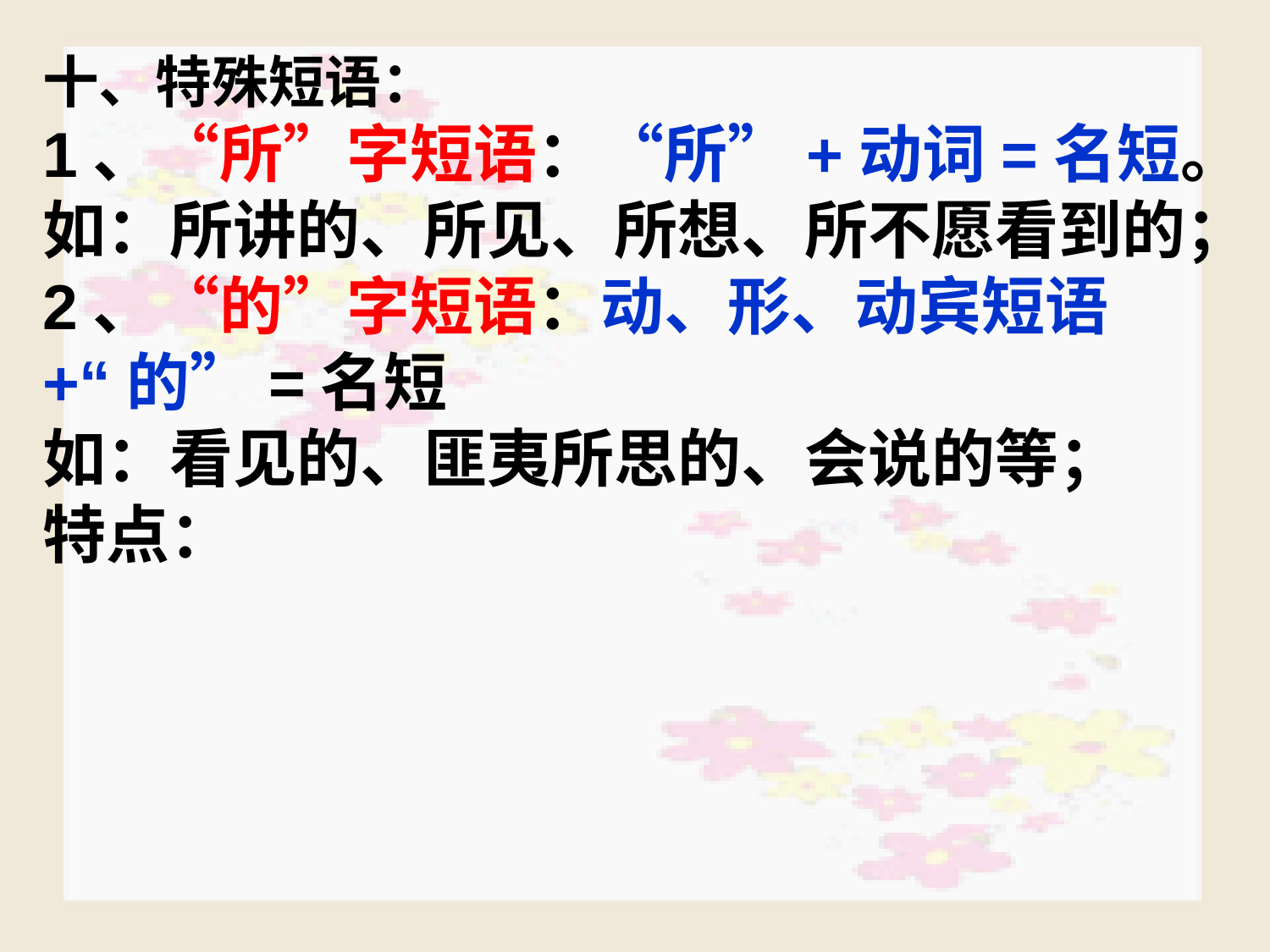

十、特殊短语：
1、“所”字短语：“所”+动词=名短。
如：所讲的、所见、所想、所不愿看到的；
2、“的”字短语：动、形、动宾短语+“的”=名短
如：看见的、匪夷所思的、会说的等；
特点：